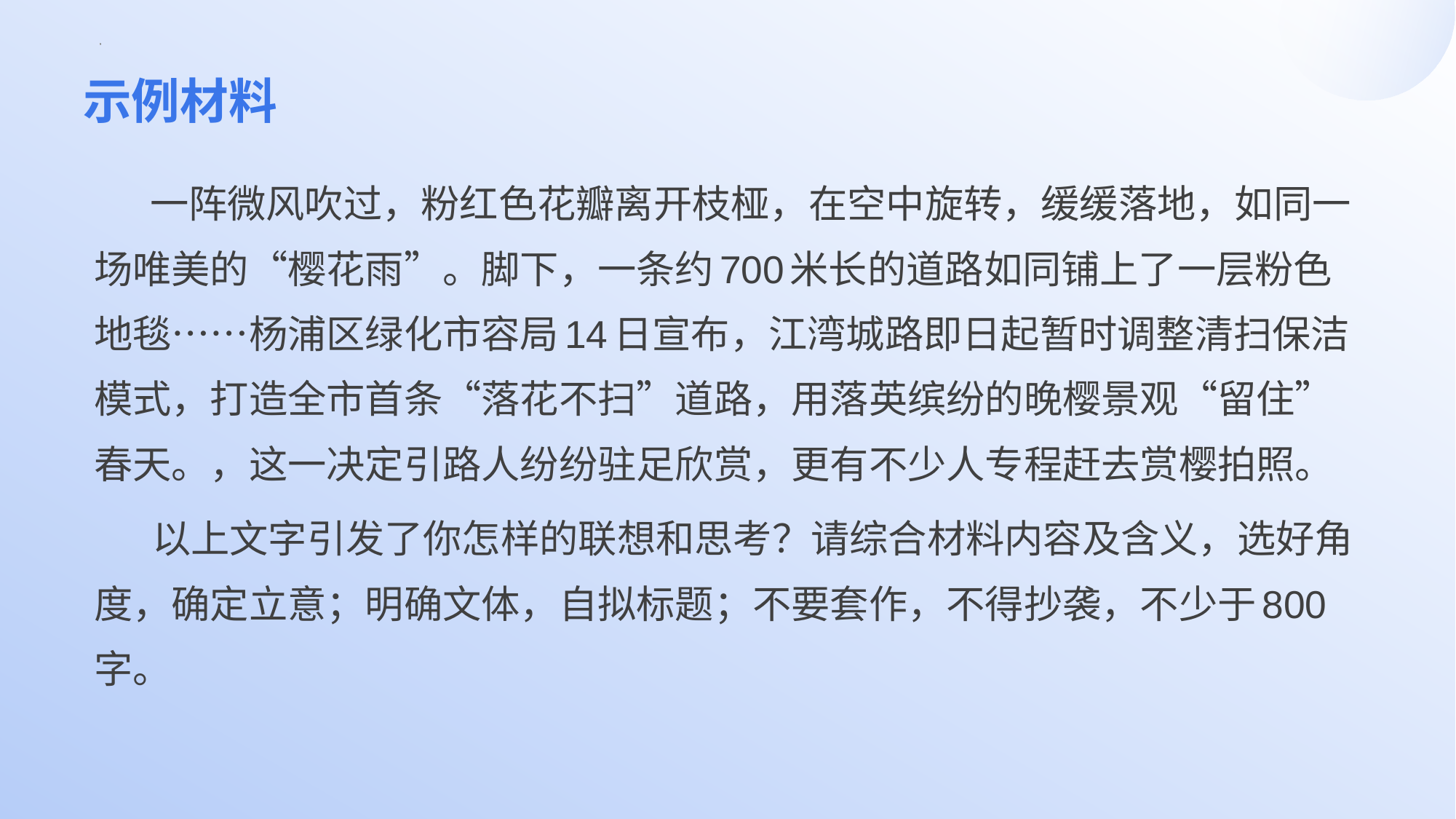

# 示例材料
        一阵微风吹过，粉红色花瓣离开枝桠，在空中旋转，缓缓落地，如同一场唯美的“樱花雨”。脚下，一条约700米长的道路如同铺上了一层粉色地毯……杨浦区绿化市容局14日宣布，江湾城路即日起暂时调整清扫保洁模式，打造全市首条“落花不扫”道路，用落英缤纷的晚樱景观“留住”春天。，这一决定引路人纷纷驻足欣赏，更有不少人专程赶去赏樱拍照。
      以上文字引发了你怎样的联想和思考？请综合材料内容及含义，选好角度，确定立意；明确文体，自拟标题；不要套作，不得抄袭，不少于800字。